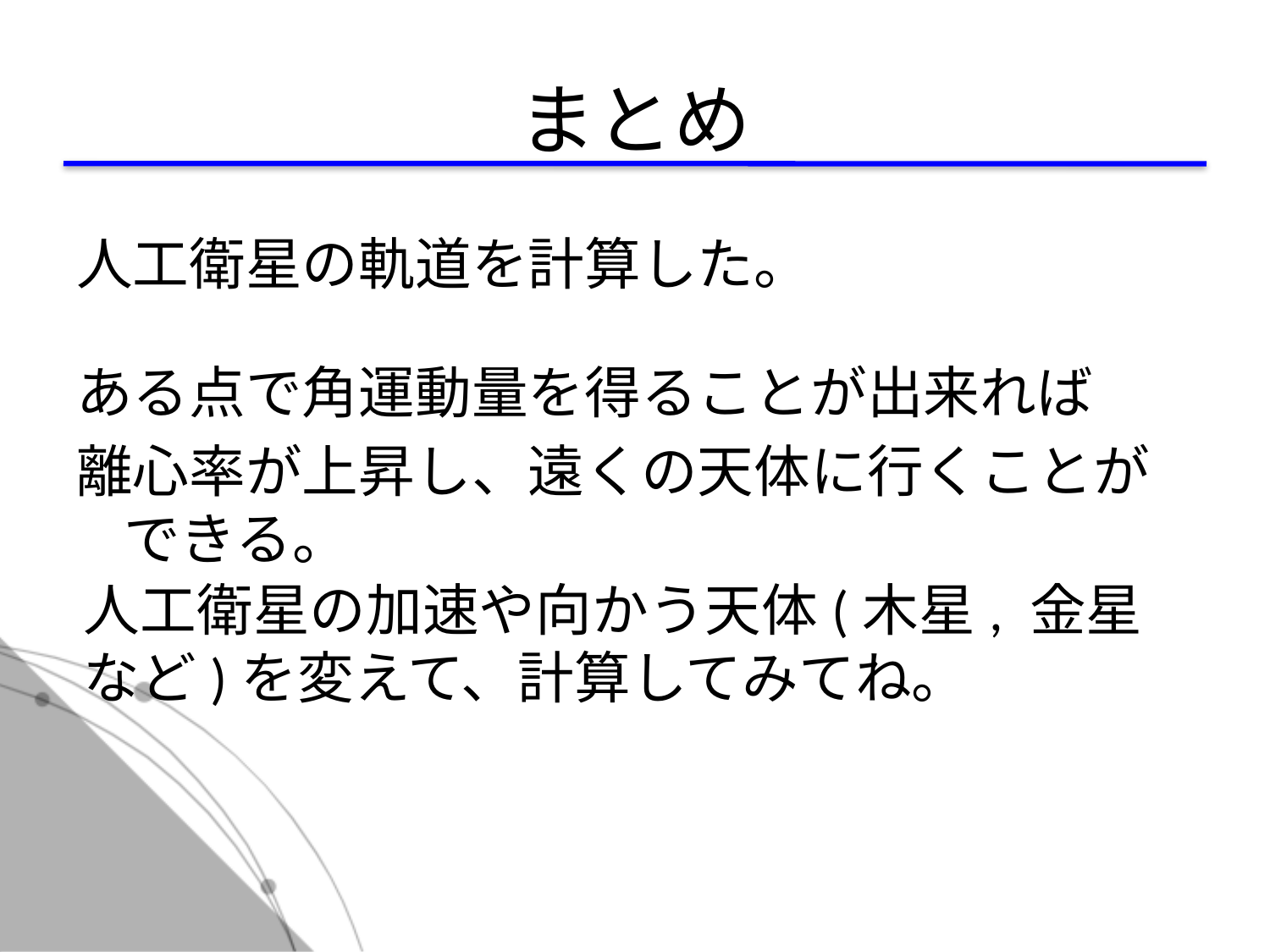

# まとめ
人工衛星の軌道を計算した。

ある点で角運動量を得ることが出来れば
離心率が上昇し、遠くの天体に行くことができる。

人工衛星の加速や向かう天体(木星, 金星など)を変えて、計算してみてね。